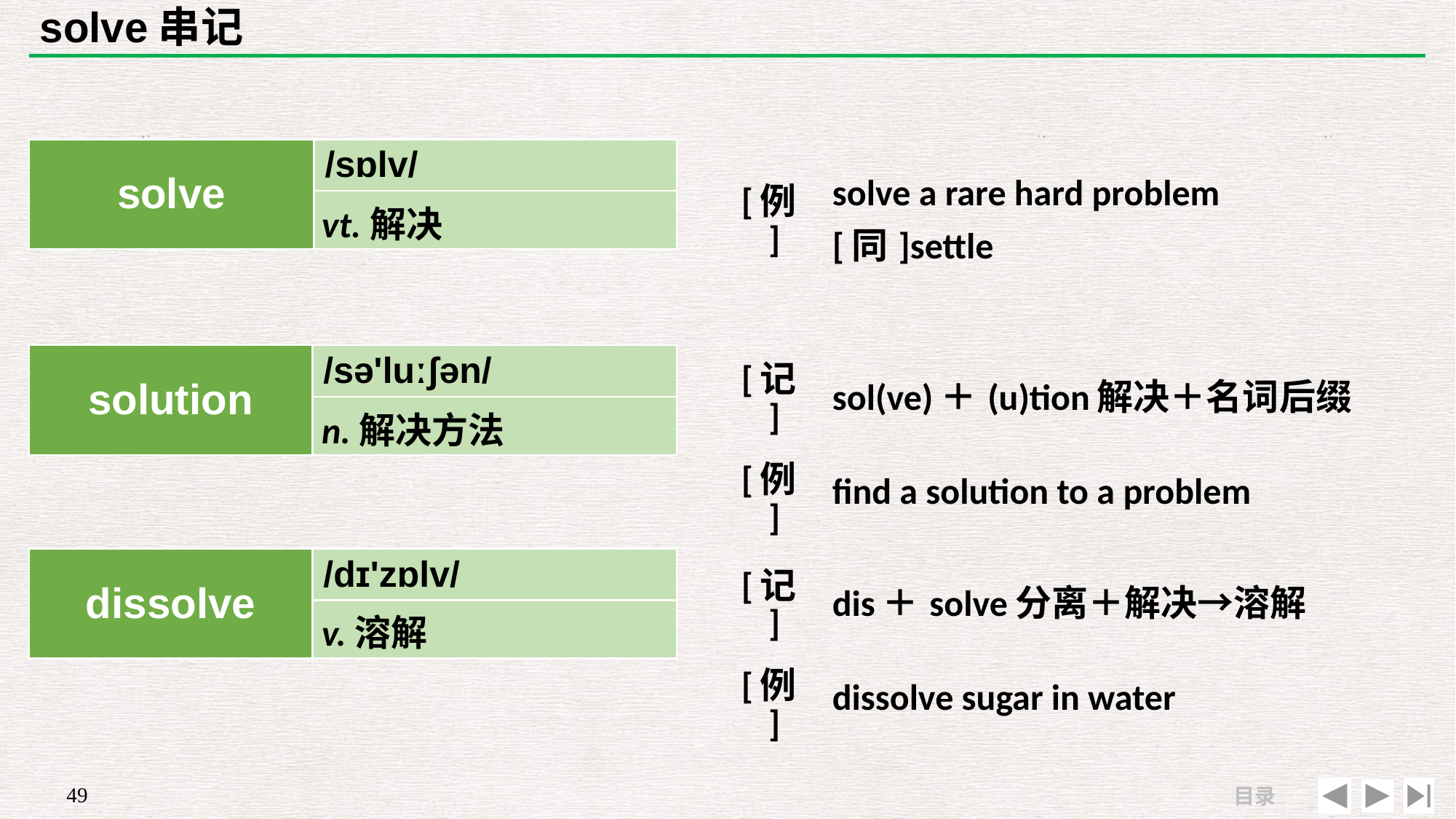

# solve串记

|  |  |
| --- | --- |
| [例] | solve a rare hard problem　[同]settle |
| solve | /sɒlv/ |
| --- | --- |
|  |  |
vt.解决
| [记] | sol(ve)＋(u)tion解决＋名词后缀 |
| --- | --- |
| [例] | find a solution to a problem |
| solution | /sə'luːʃən/ |
| --- | --- |
|  |  |
n.解决方法
| dissolve | /dɪ'zɒlv/ |
| --- | --- |
|  |  |
| [记] | dis＋solve分离＋解决→溶解 |
| --- | --- |
| [例] | dissolve sugar in water |
v.溶解